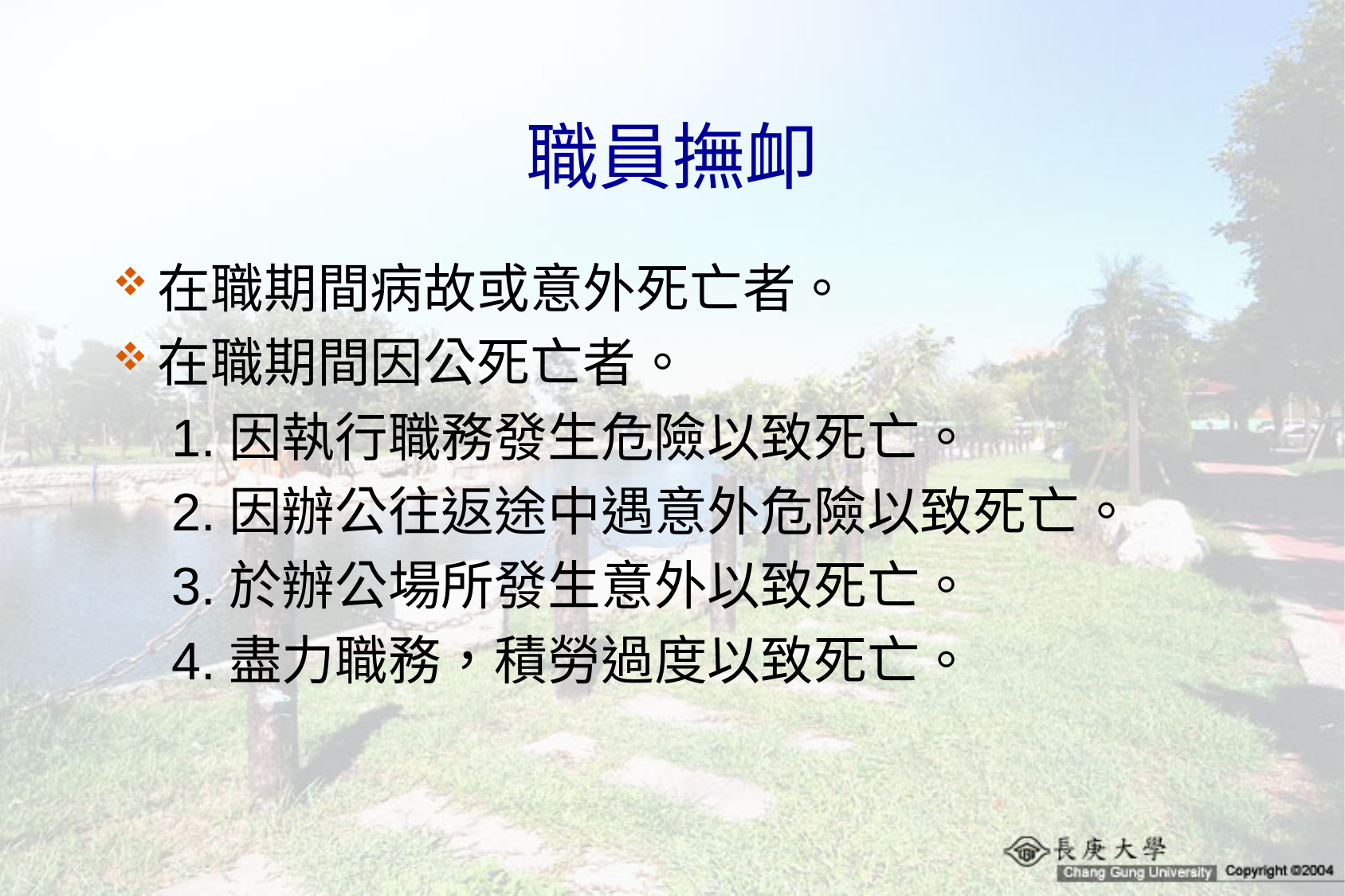

# 職員撫卹
在職期間病故或意外死亡者。
在職期間因公死亡者。
    1.因執行職務發生危險以致死亡。
    2.因辦公往返途中遇意外危險以致死亡。
    3.於辦公場所發生意外以致死亡。
    4.盡力職務，積勞過度以致死亡。